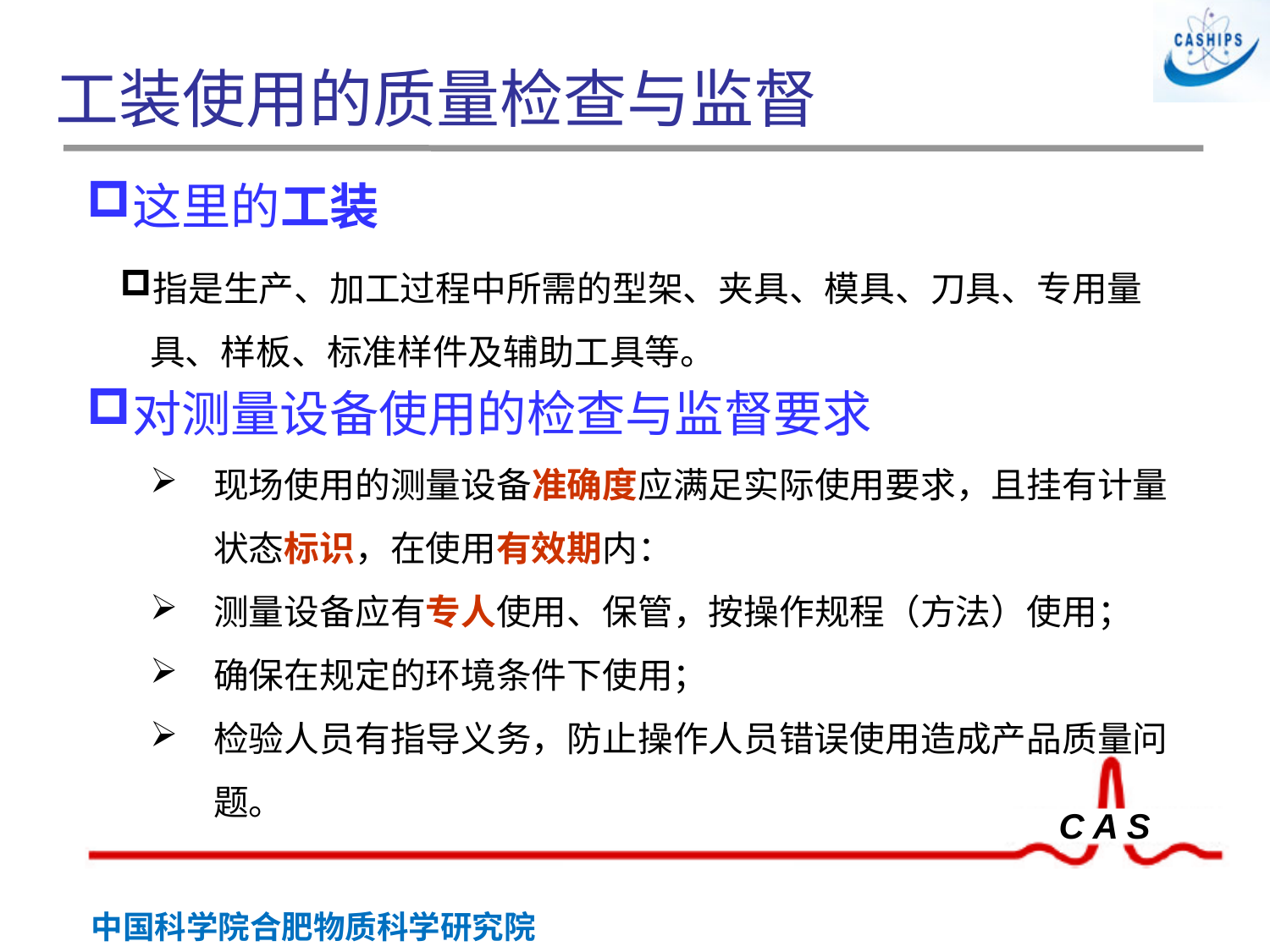

# 工装使用的质量检查与监督
这里的工装
指是生产、加工过程中所需的型架、夹具、模具、刀具、专用量具、样板、标准样件及辅助工具等。
对测量设备使用的检查与监督要求
现场使用的测量设备准确度应满足实际使用要求，且挂有计量状态标识，在使用有效期内：
测量设备应有专人使用、保管，按操作规程（方法）使用；
确保在规定的环境条件下使用；
检验人员有指导义务，防止操作人员错误使用造成产品质量问题。
  胶印章
钢印章
封印章